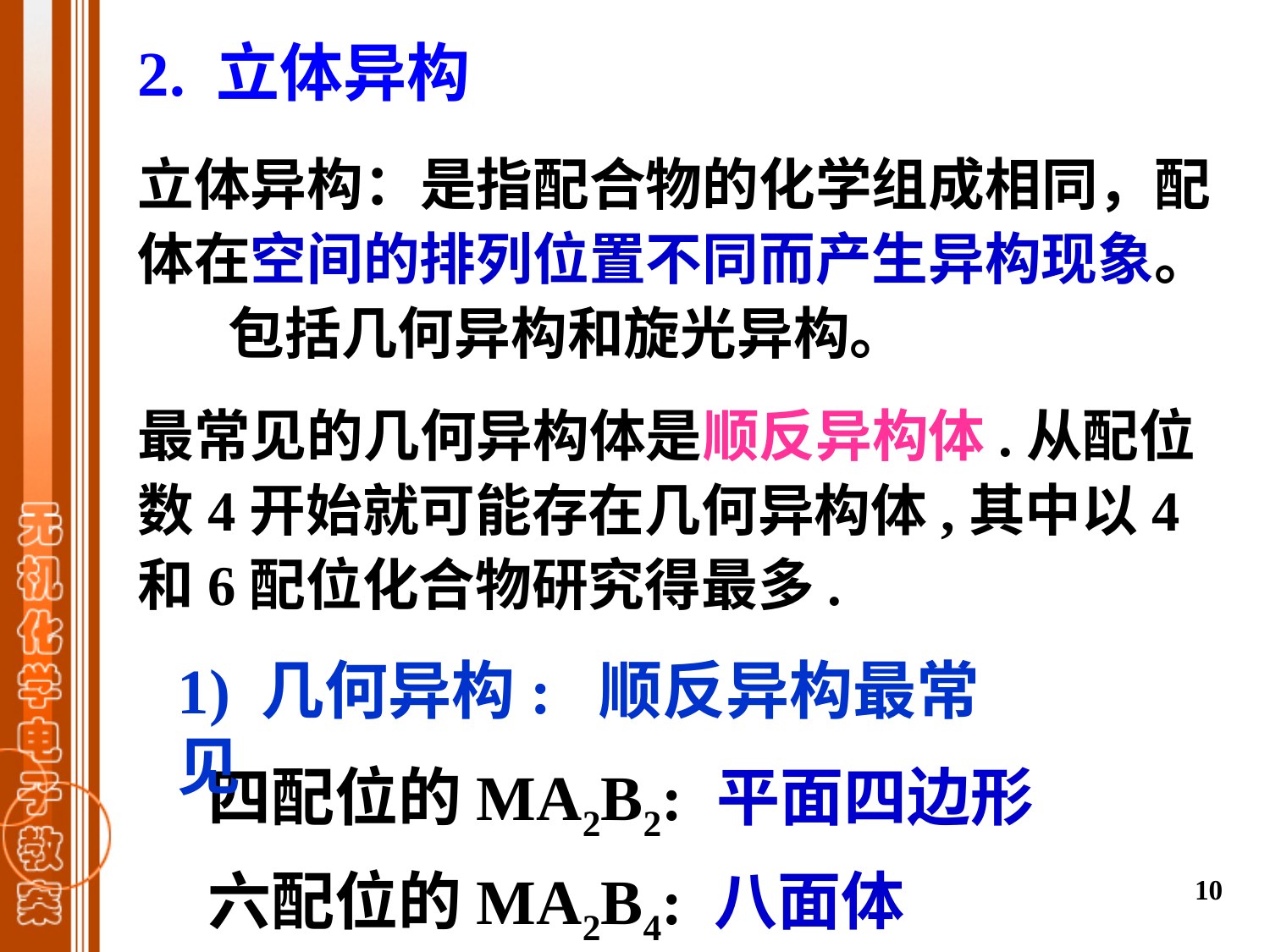

2. 立体异构
立体异构：是指配合物的化学组成相同，配体在空间的排列位置不同而产生异构现象。
      包括几何异构和旋光异构。
最常见的几何异构体是顺反异构体.从配位数4开始就可能存在几何异构体,其中以4和6配位化合物研究得最多.

1) 几何异构:  顺反异构最常见
四配位的MA2B2:  平面四边形
六配位的MA2B4: 八面体
10